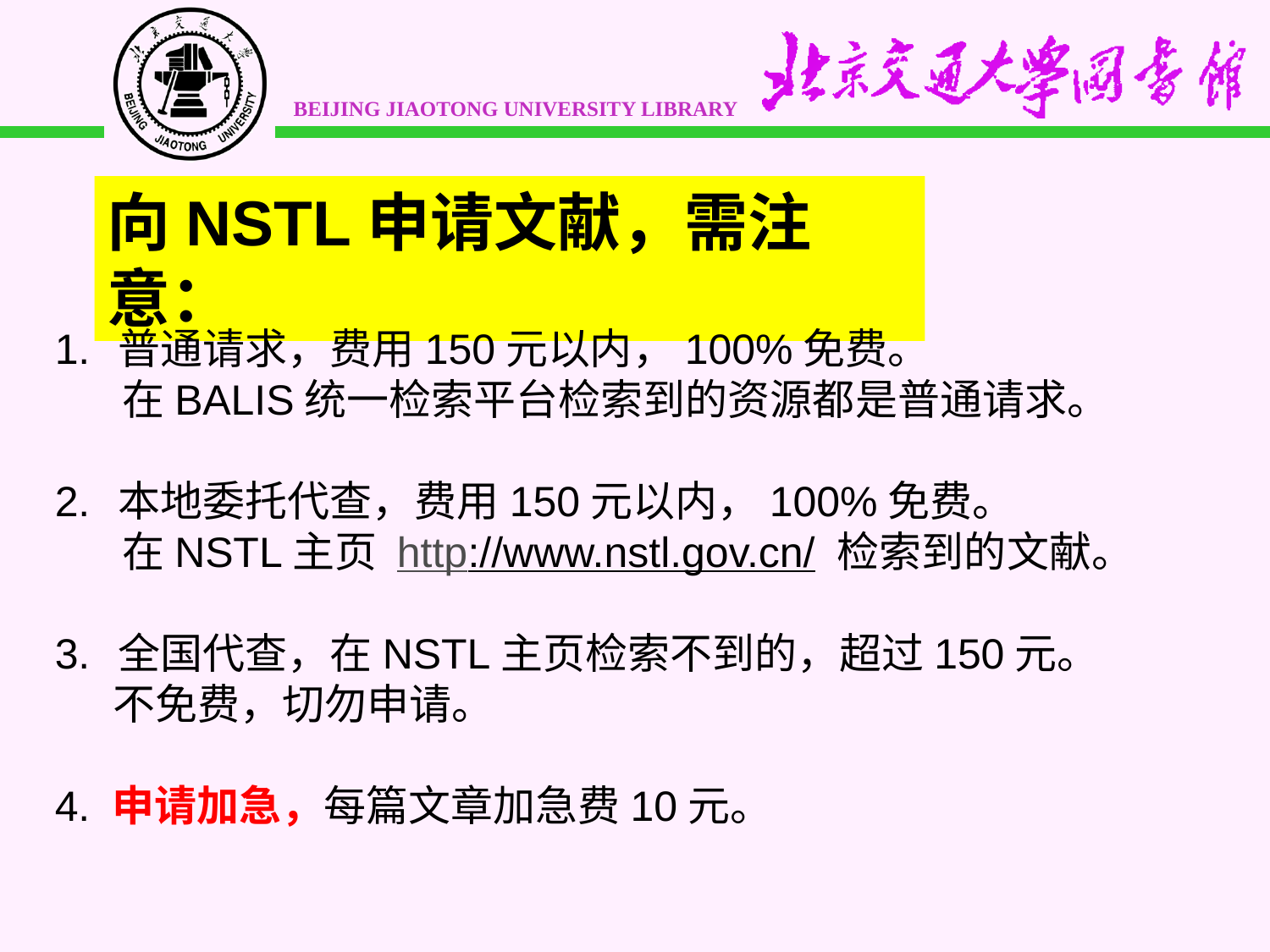

向NSTL申请文献，需注意：
普通请求，费用150元以内，100%免费。
      在BALIS统一检索平台检索到的资源都是普通请求。

本地委托代查，费用150元以内，100%免费。
      在NSTL主页 http://www.nstl.gov.cn/ 检索到的文献。

全国代查，在NSTL主页检索不到的，超过150元。
     不免费，切勿申请。

4. 申请加急，每篇文章加急费10元。